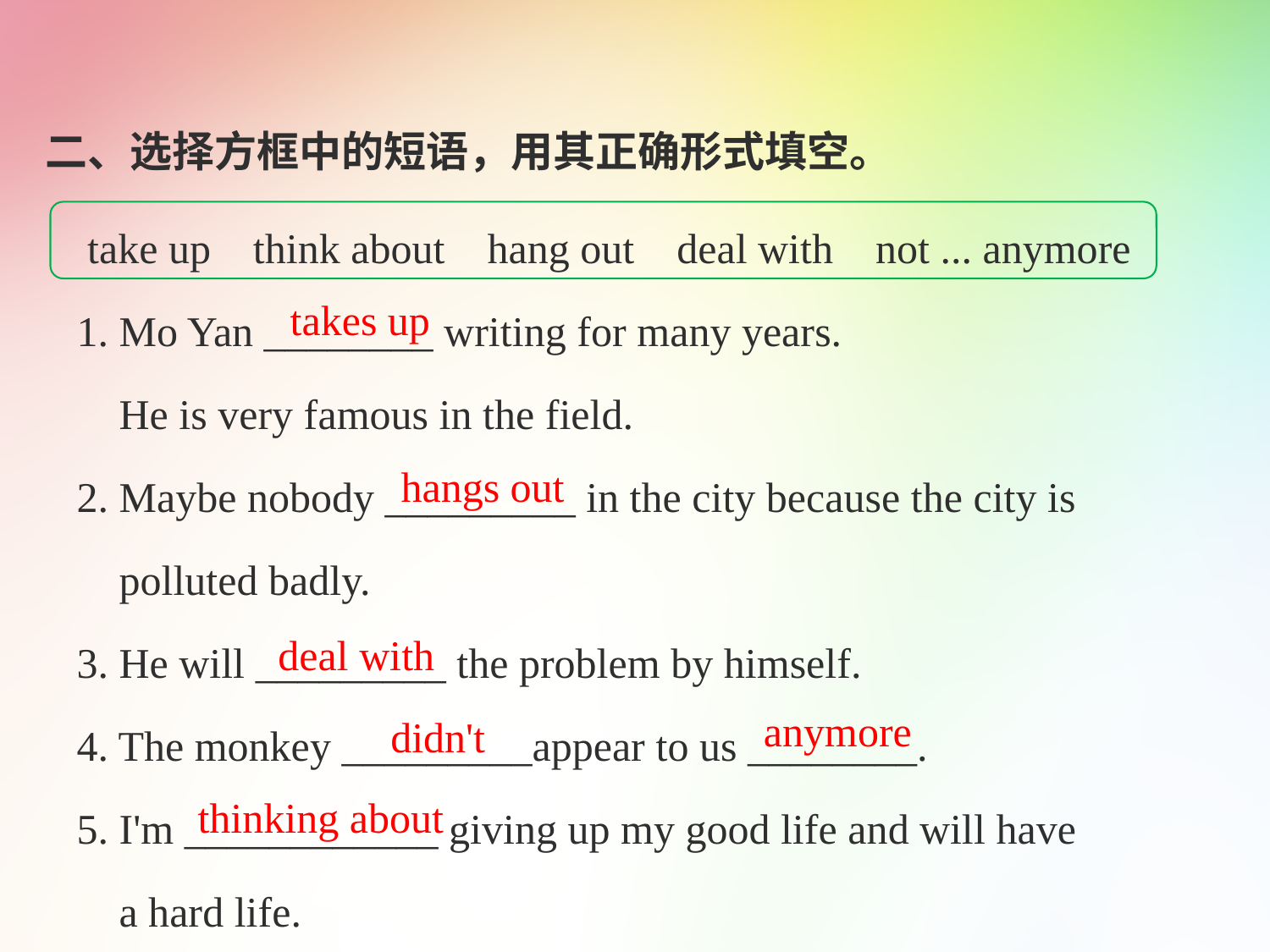

二、选择方框中的短语，用其正确形式填空。
    take up    think about    hang out    deal with    not ... anymore
   1. Mo Yan ________ writing for many years.
       He is very famous in the field.
   2. Maybe nobody _________ in the city because the city is
       polluted badly.
   3. He will _________ the problem by himself.
   4. The monkey _________appear to us ________.
   5. I'm ____________ giving up my good life and will have
       a hard life.

takes up
hangs out
deal with
anymore
didn't
thinking about